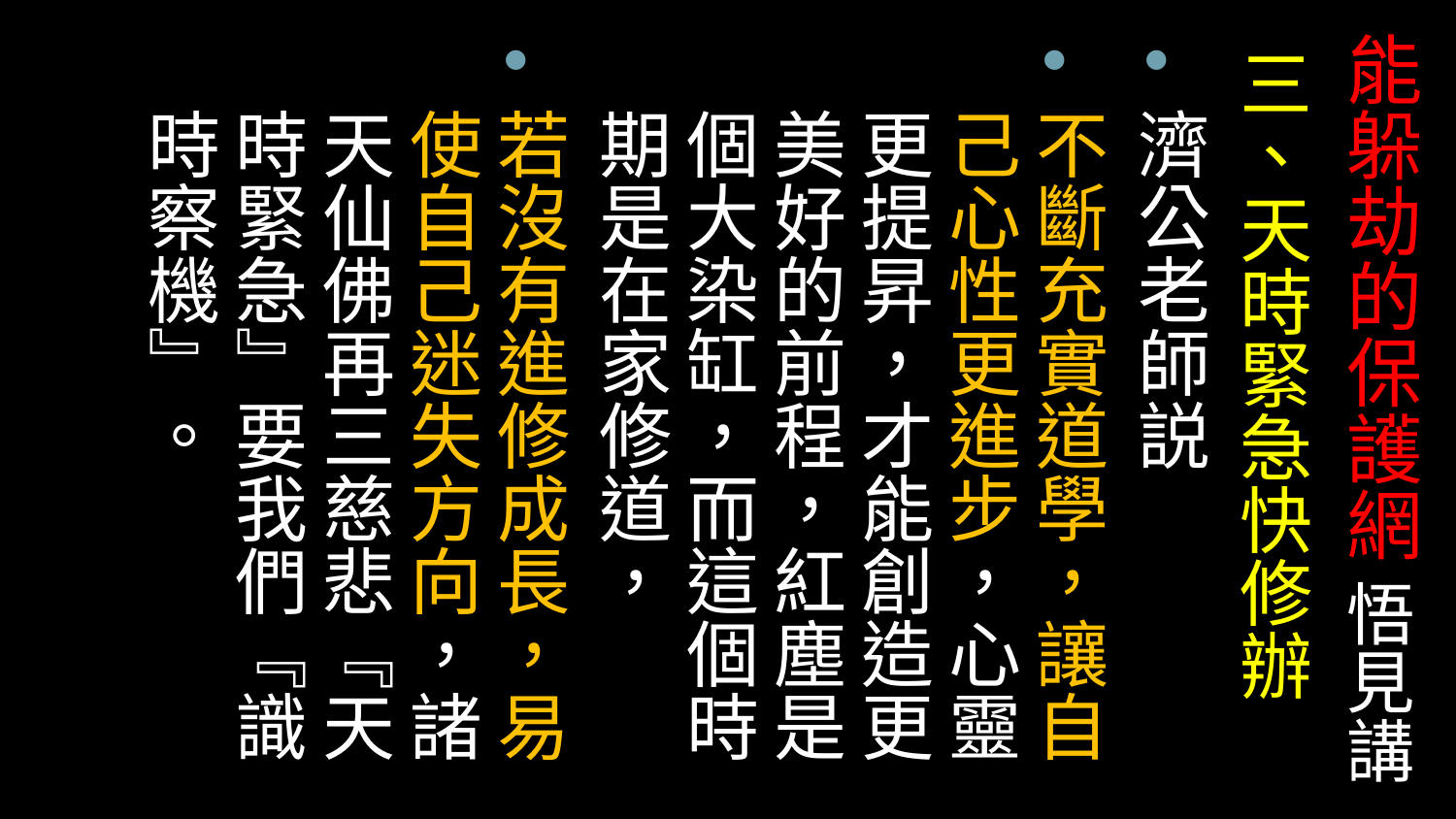

# 能躲劫的保護網 悟見講
三、天時緊急快修辦
濟公老師説
不斷充實道學，讓自己心性更進步，心靈更提昇，才能創造更美好的前程，紅塵是個大染缸，而這個時期是在家修道，
若沒有進修成長，易使自己迷失方向，諸天仙佛再三慈悲『天時緊急』要我們『識時察機』。